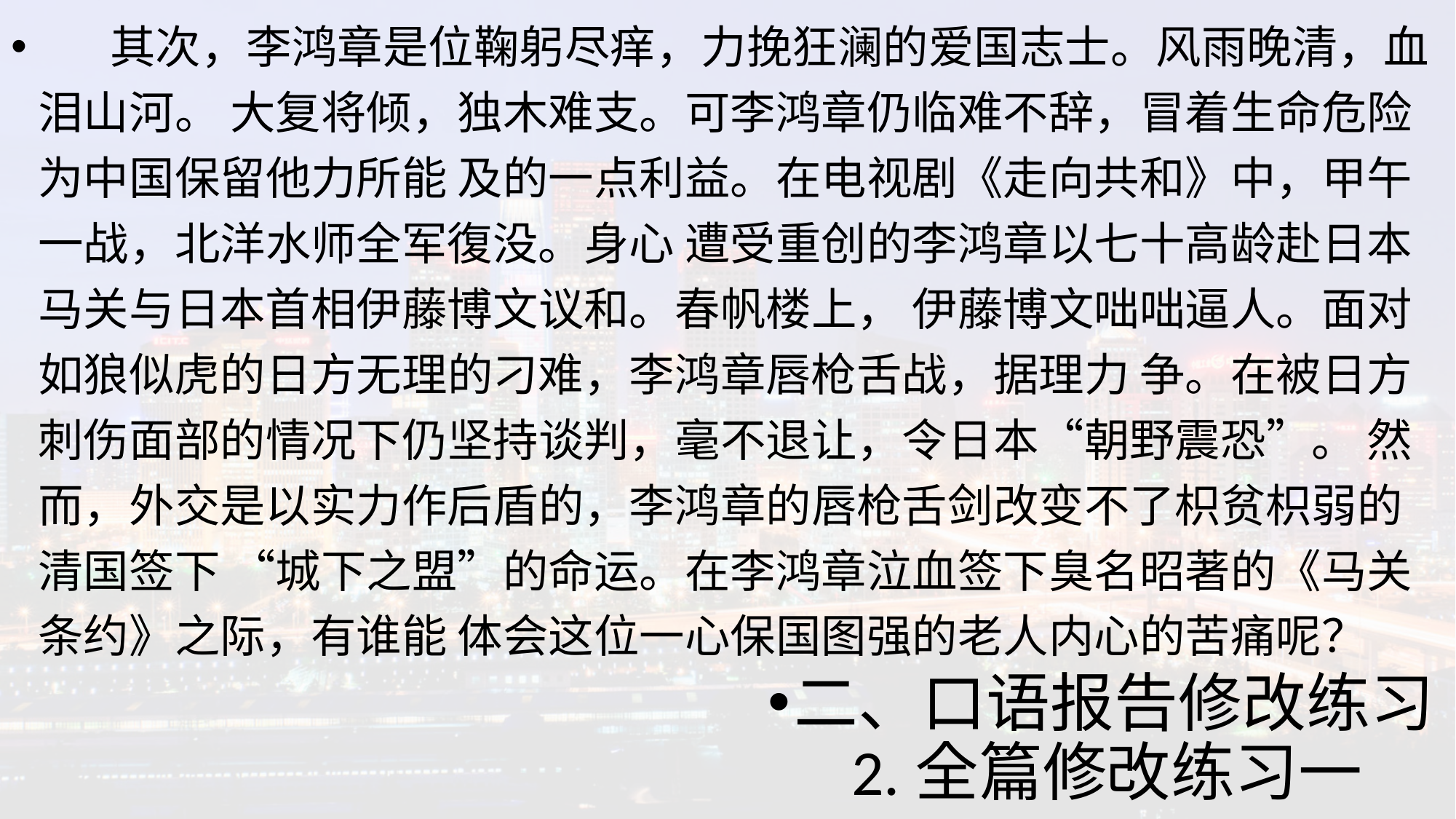

其次，李鸿章是位鞠躬尽痒，力挽狂澜的爱国志士。风雨晚清，血泪山河。 大复将倾，独木难支。可李鸿章仍临难不辞，冒着生命危险为中国保留他力所能 及的一点利益。在电视剧《走向共和》中，甲午一战，北洋水师全军復没。身心 遭受重创的李鸿章以七十高龄赴日本马关与日本首相伊藤博文议和。春帆楼上， 伊藤博文咄咄逼人。面对如狼似虎的日方无理的刁难，李鸿章唇枪舌战，据理力 争。在被日方刺伤面部的情况下仍坚持谈判，毫不退让，令日本“朝野震恐”。 然而，外交是以实力作后盾的，李鸿章的唇枪舌剑改变不了枳贫枳弱的清国签下 “城下之盟”的命运。在李鸿章泣血签下臭名昭著的《马关条约》之际，有谁能 体会这位一心保国图强的老人内心的苦痛呢？
# 二、口语报告修改练习 2.全篇修改练习一